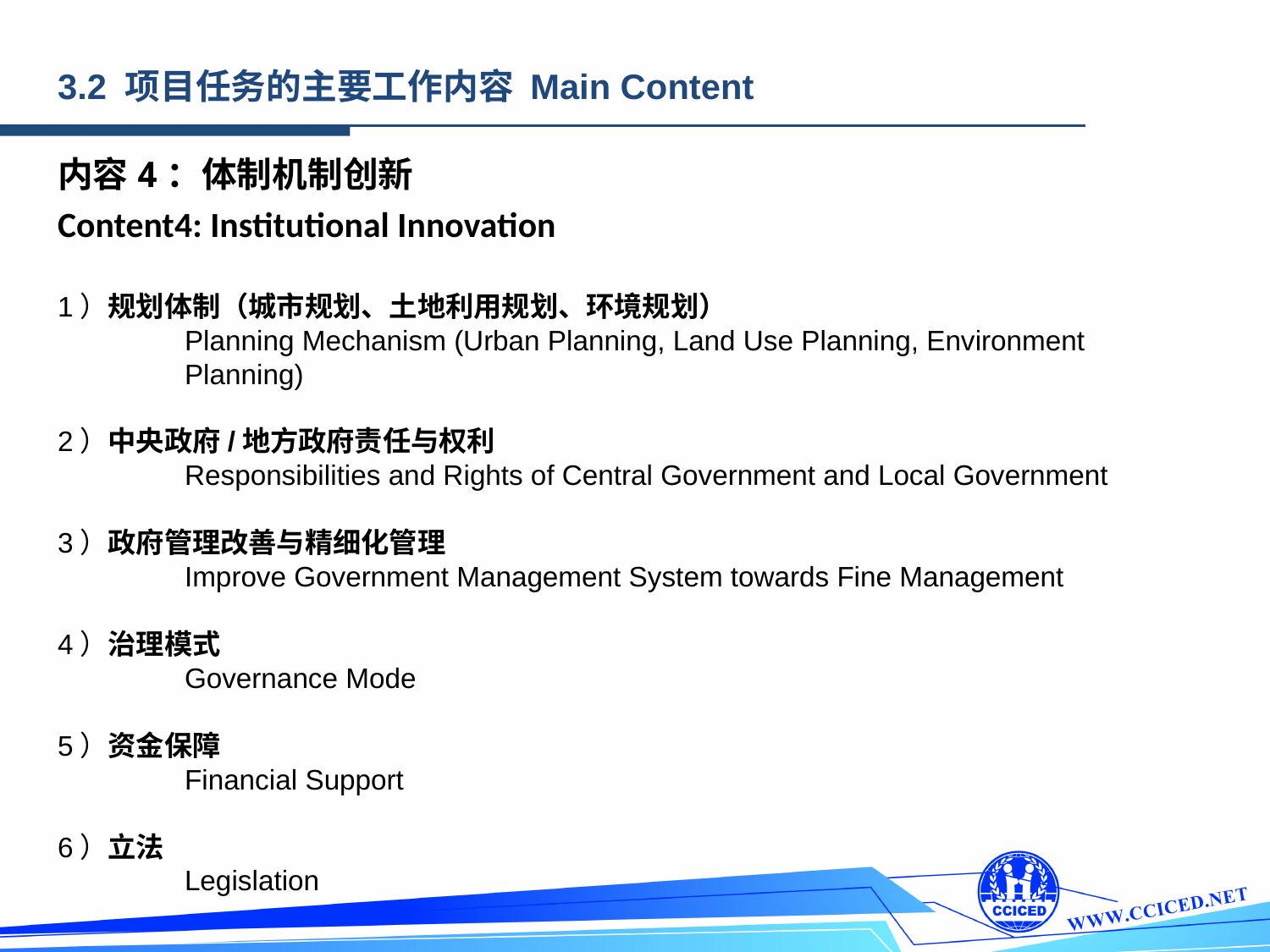

3.2 项目任务的主要工作内容 Main Content
内容4：体制机制创新
Content4: Institutional Innovation

1）规划体制（城市规划、土地利用规划、环境规划）
	Planning Mechanism (Urban Planning, Land Use Planning, Environment 	Planning)

2）中央政府/地方政府责任与权利
	Responsibilities and Rights of Central Government and Local Government

3）政府管理改善与精细化管理
	Improve Government Management System towards Fine Management

4）治理模式
	Governance Mode

5）资金保障
	Financial Support

6）立法
	Legislation